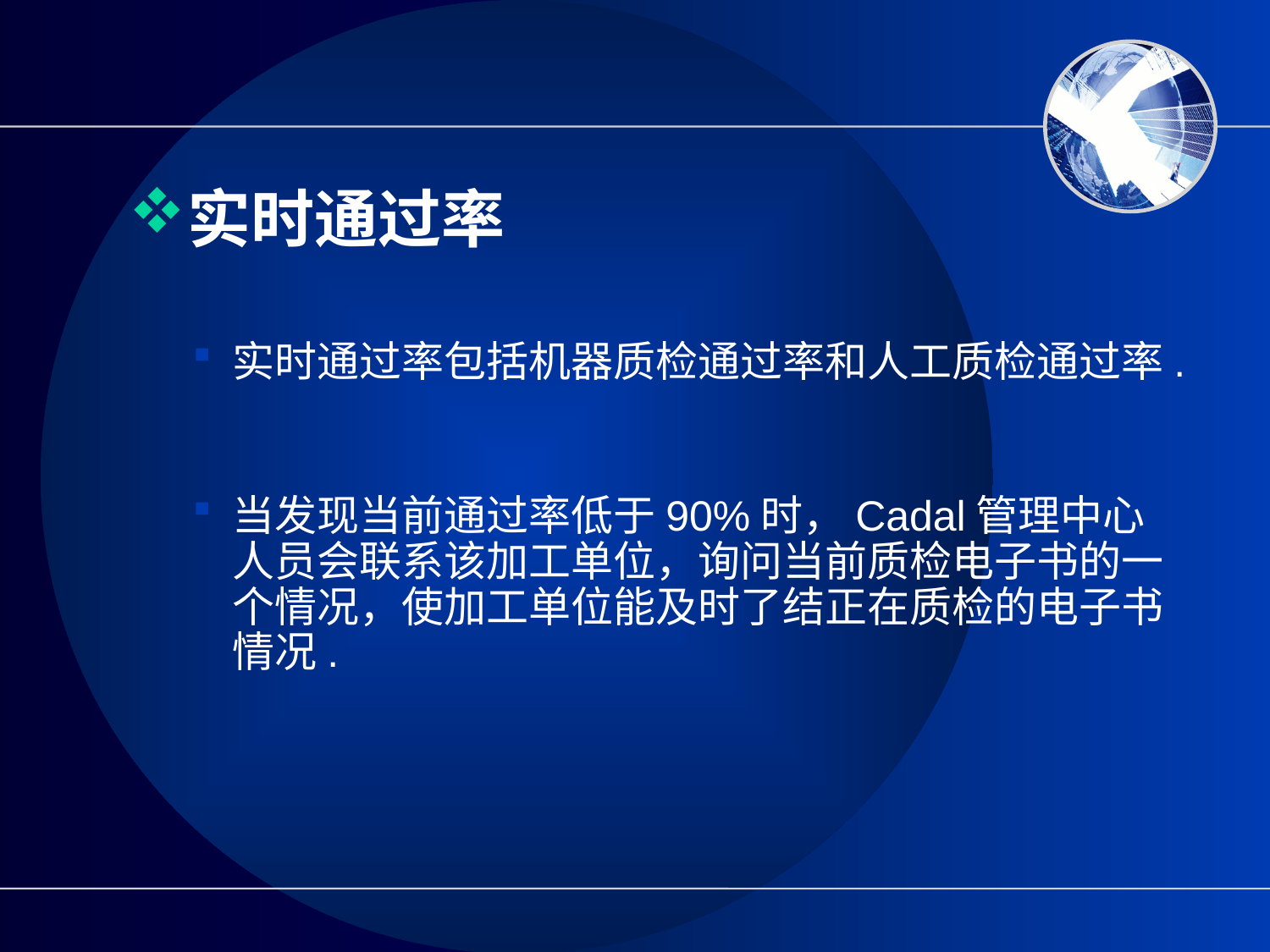

#
实时通过率

实时通过率包括机器质检通过率和人工质检通过率.

当发现当前通过率低于90%时，Cadal管理中心人员会联系该加工单位，询问当前质检电子书的一个情况，使加工单位能及时了结正在质检的电子书情况.